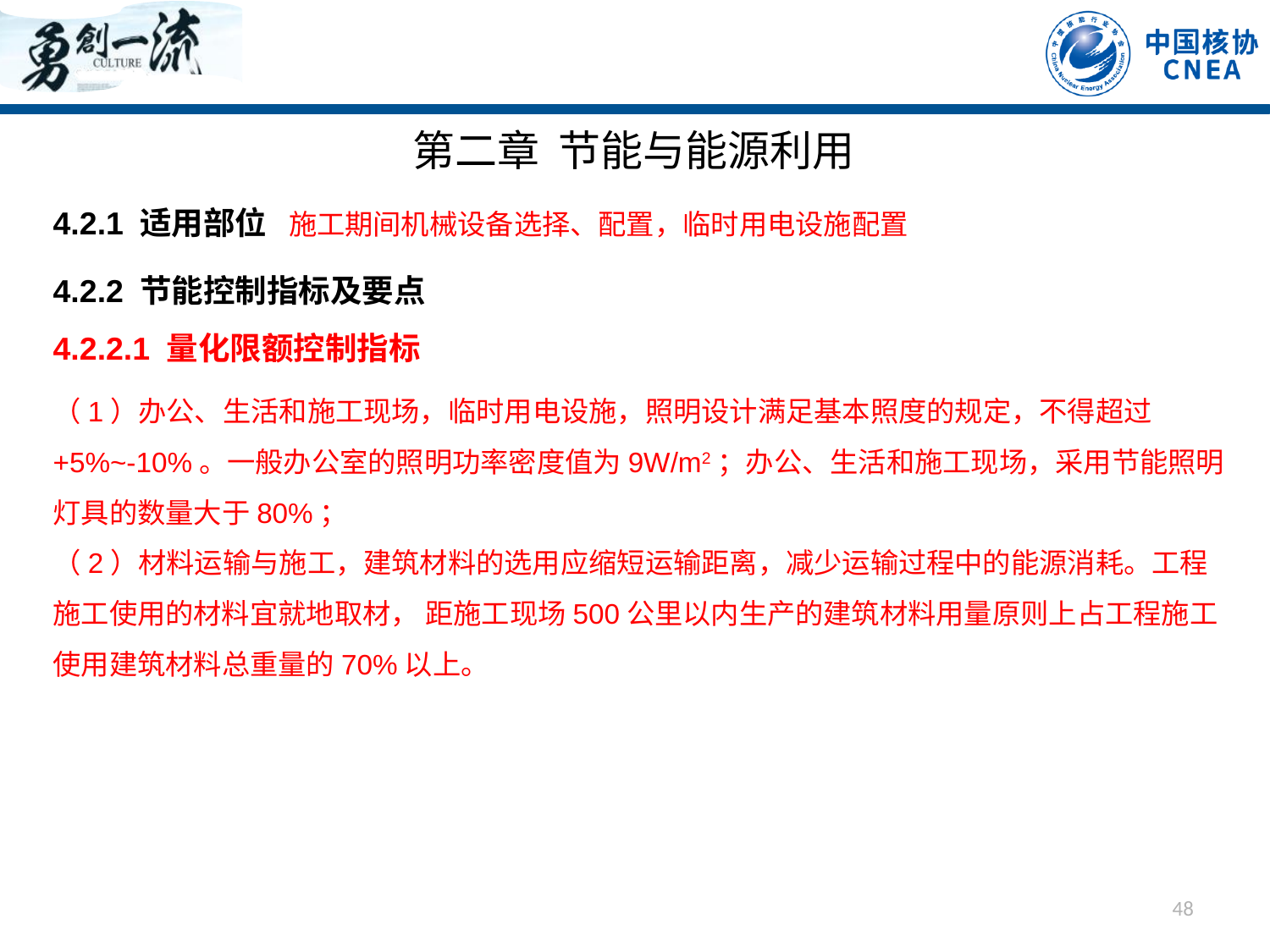

第二章  节能与能源利用
4.2.1 适用部位   施工期间机械设备选择、配置，临时用电设施配置
4.2.2 节能控制指标及要点
4.2.2.1 量化限额控制指标
（1）办公、生活和施工现场，临时用电设施，照明设计满足基本照度的规定，不得超过 +5%~-10%。一般办公室的照明功率密度值为9W/m2；办公、生活和施工现场，采用节能照明灯具的数量大于80%；
（2）材料运输与施工，建筑材料的选用应缩短运输距离，减少运输过程中的能源消耗。工程施工使用的材料宜就地取材， 距施工现场500公里以内生产的建筑材料用量原则上占工程施工使用建筑材料总重量的70%以上。
48